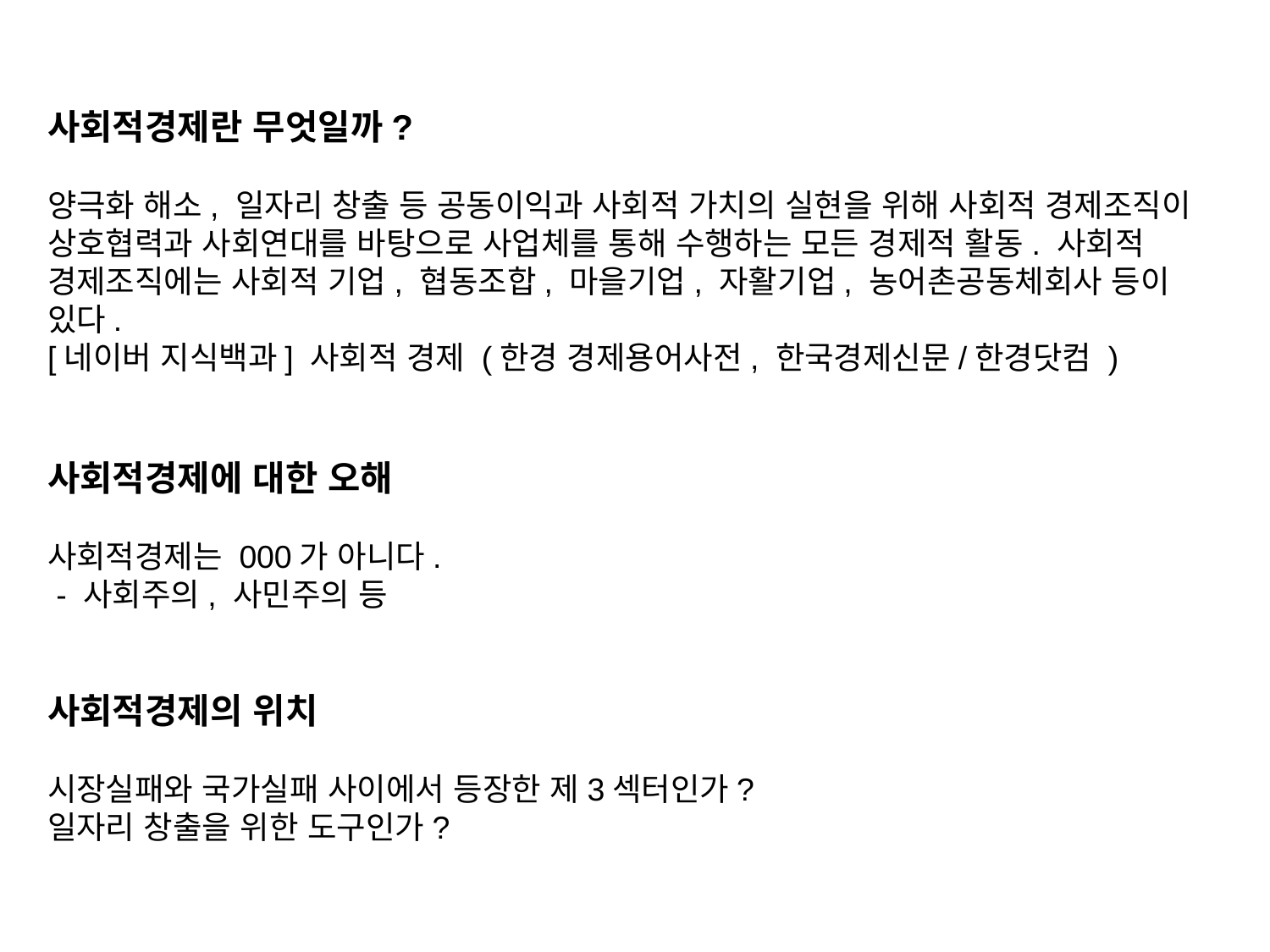

사회적경제란 무엇일까?

양극화 해소, 일자리 창출 등 공동이익과 사회적 가치의 실현을 위해 사회적 경제조직이 상호협력과 사회연대를 바탕으로 사업체를 통해 수행하는 모든 경제적 활동. 사회적 경제조직에는 사회적 기업, 협동조합, 마을기업, 자활기업, 농어촌공동체회사 등이 있다.
[네이버 지식백과] 사회적 경제 (한경 경제용어사전, 한국경제신문/한경닷컴 )

사회적경제에 대한 오해

사회적경제는 000가 아니다.
 - 사회주의, 사민주의 등

사회적경제의 위치

시장실패와 국가실패 사이에서 등장한 제3섹터인가?
일자리 창출을 위한 도구인가?